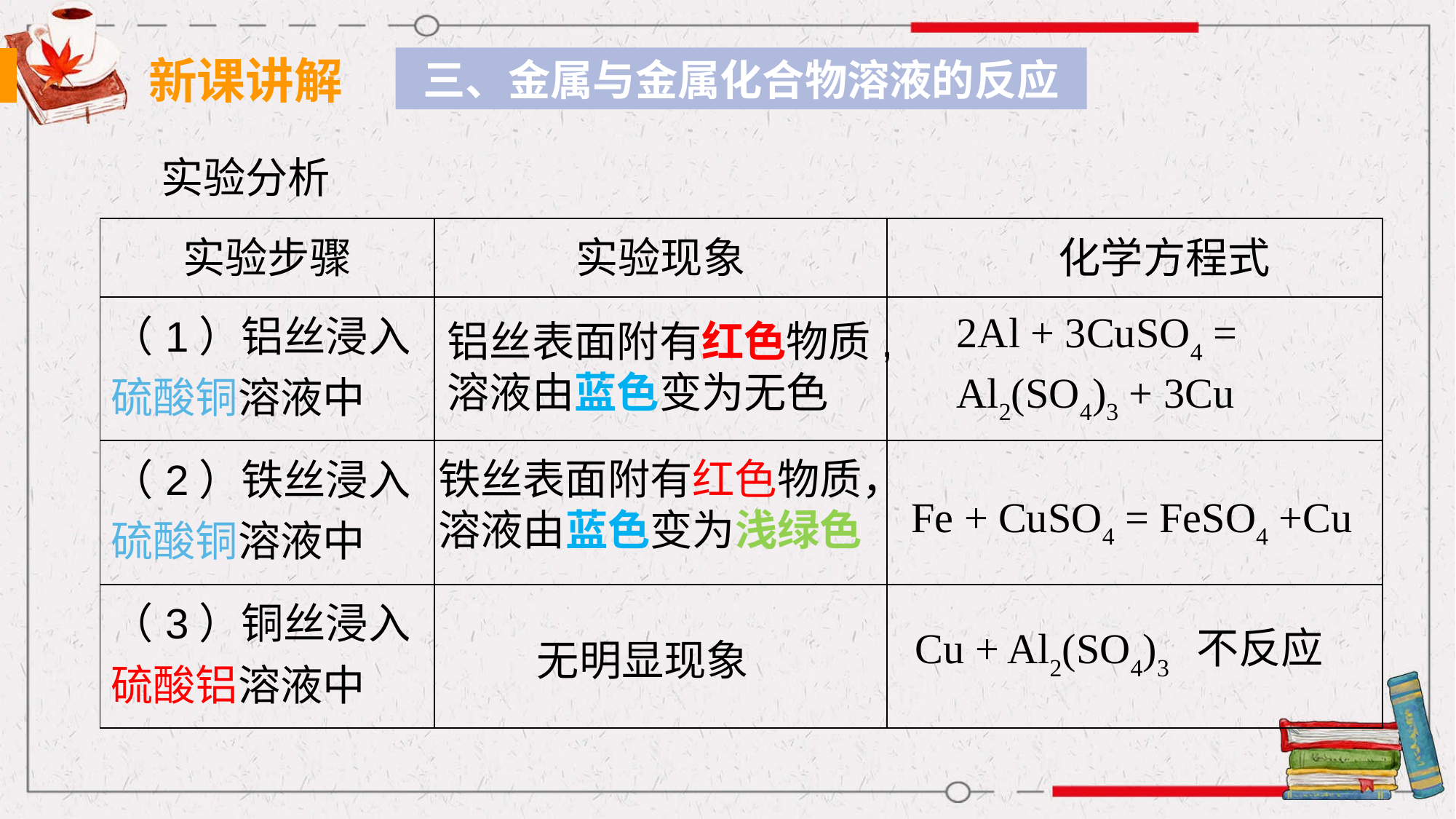

新课讲解
三、金属与金属化合物溶液的反应

实验分析
| 实验步骤 | 实验现象 | 化学方程式 |
| --- | --- | --- |
| （1）铝丝浸入硫酸铜溶液中 |  |  |
| （2）铁丝浸入硫酸铜溶液中 |  |  |
| （3）铜丝浸入硫酸铝溶液中 |  |  |
2Al + 3CuSO4 =
Al2(SO4)3 + 3Cu
铝丝表面附有红色物质,溶液由蓝色变为无色
铁丝表面附有红色物质，
溶液由蓝色变为浅绿色
Fe + CuSO4 = FeSO4 +Cu
Cu + Al2(SO4)3  不反应
无明显现象